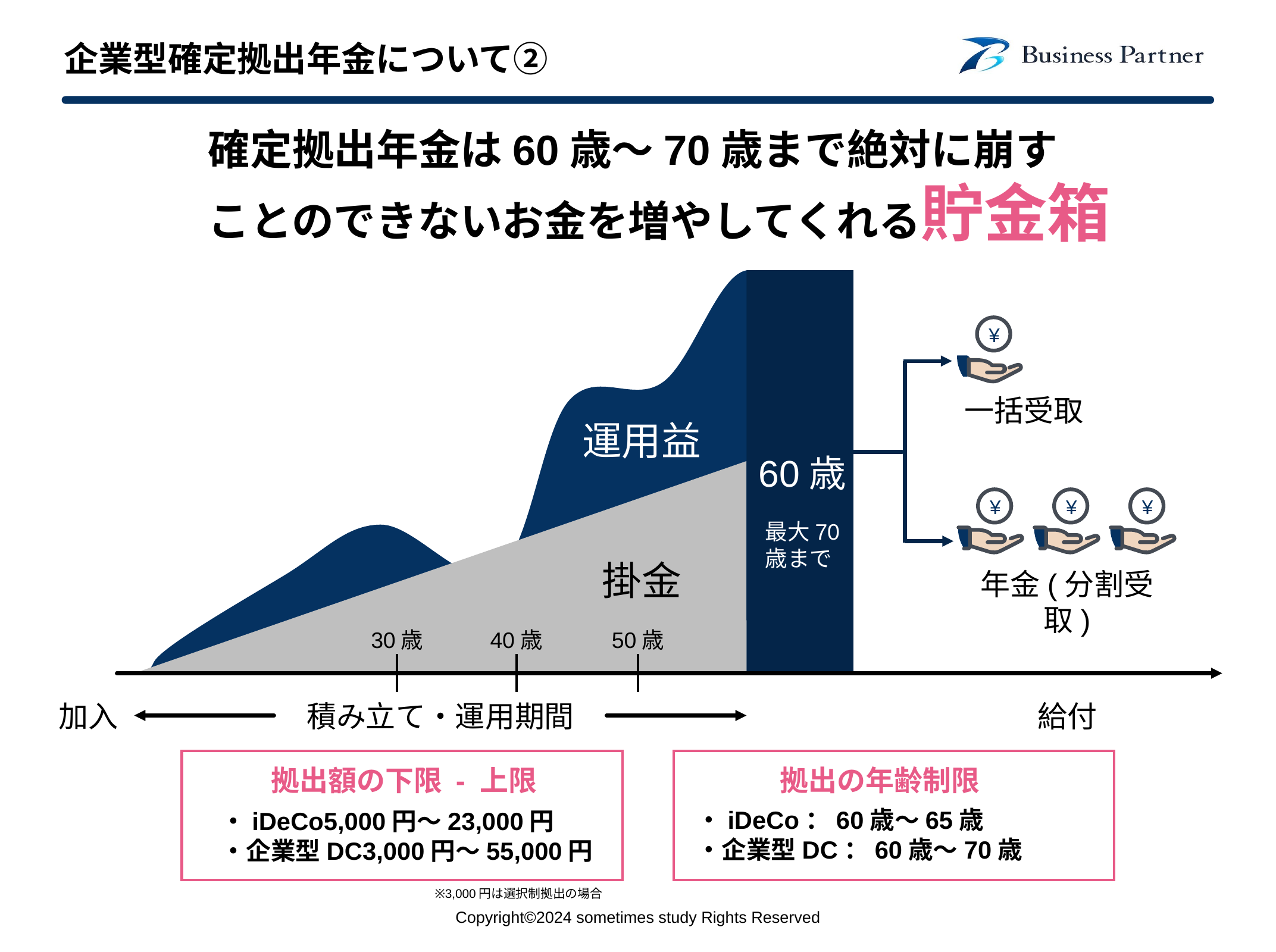

# 企業型確定拠出年金について②
確定拠出年金は60歳〜70歳まで絶対に崩す
ことのできないお金を増やしてくれる貯金箱

運用益
60歳

¥

¥

¥

年金(分割受取)
最大70
歳まで
掛金
30歳
50歳
40歳

加入
積み立て・運用期間
給付

¥

一括受取

拠出額の下限 - 上限
拠出の年齢制限
・iDeCo：60歳〜65歳
・企業型DC：60歳〜70歳
・iDeCo5,000円〜23,000円
・企業型DC3,000円〜55,000円
※3,000円は選択制拠出の場合
Copyright©️2024 sometimes study Rights Reserved